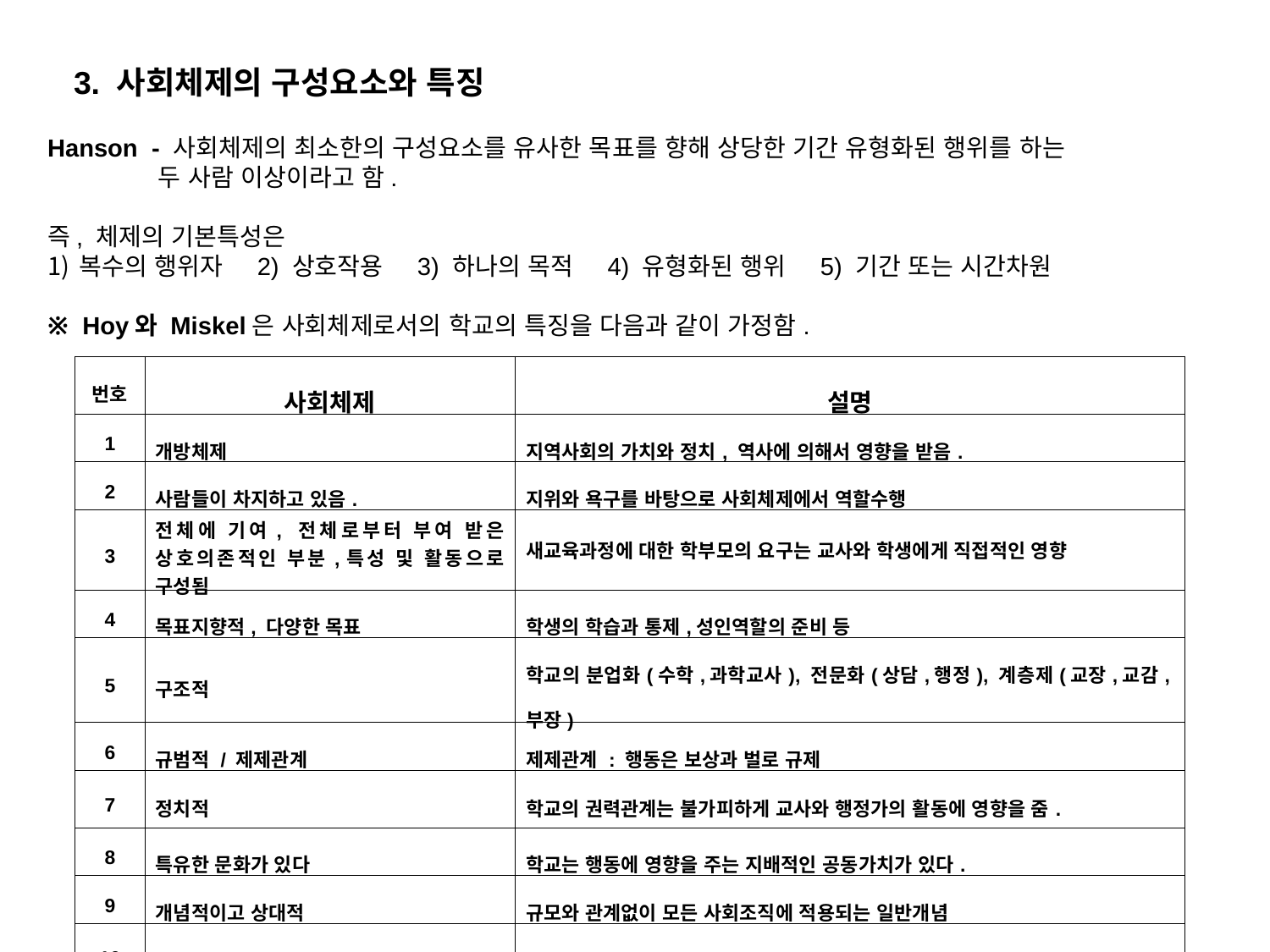

3. 사회체제의 구성요소와 특징
Hanson  - 사회체제의 최소한의 구성요소를 유사한 목표를 향해 상당한 기간 유형화된 행위를 하는
               두 사람 이상이라고 함.

즉, 체제의 기본특성은
복수의 행위자    2) 상호작용    3) 하나의 목적    4) 유형화된 행위    5) 기간 또는 시간차원

※  Hoy와 Miskel은 사회체제로서의 학교의 특징을 다음과 같이 가정함.
| 번호 | 사회체제 | 설명 |
| --- | --- | --- |
| 1 | 개방체제 | 지역사회의 가치와 정치, 역사에 의해서 영향을 받음. |
| 2 | 사람들이 차지하고 있음. | 지위와 욕구를 바탕으로 사회체제에서 역할수행 |
| 3 | 전체에 기여, 전체로부터 부여 받은 상호의존적인 부분,특성 및 활동으로 구성됨 | 새교육과정에 대한 학부모의 요구는 교사와 학생에게 직접적인 영향 |
| 4 | 목표지향적, 다양한 목표 | 학생의 학습과 통제,성인역할의 준비 등 |
| 5 | 구조적 | 학교의 분업화(수학,과학교사), 전문화(상담,행정), 계층제(교장,교감,부장) |
| 6 | 규범적 / 제제관계 | 제제관계 : 행동은 보상과 벌로 규제 |
| 7 | 정치적 | 학교의 권력관계는 불가피하게 교사와 행정가의 활동에 영향을 줌. |
| 8 | 특유한 문화가 있다 | 학교는 행동에 영향을 주는 지배적인 공동가치가 있다. |
| 9 | 개념적이고 상대적 | 규모와 관계없이 모든 사회조직에 적용되는 일반개념 |
| 10 | 모든 공식조직은 사회체제임. | 그러나 모든 체제가 공식조직은 아니다. |